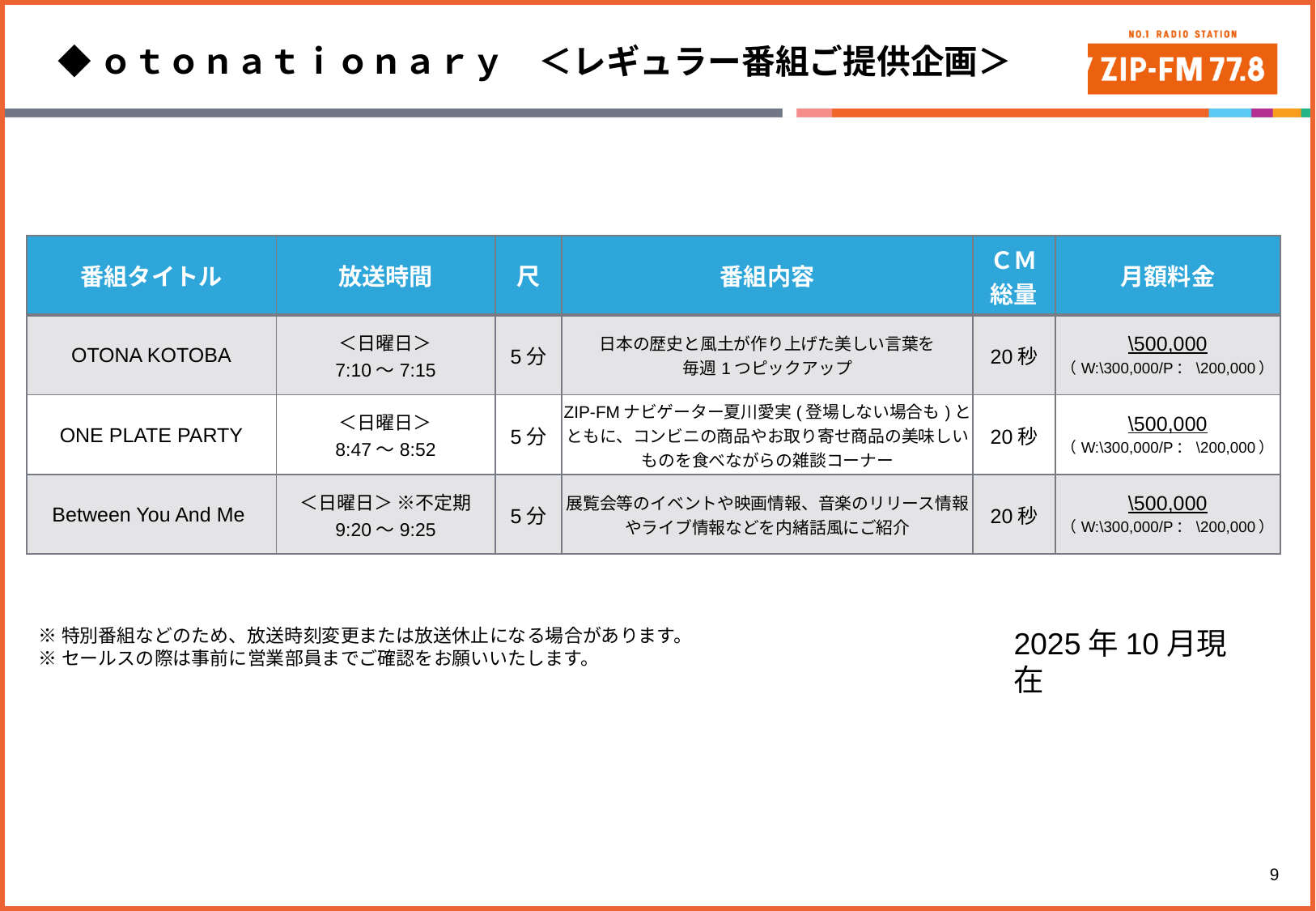

◆ｏｔｏｎａｔｉｏｎａｒｙ　＜レギュラー番組ご提供企画＞
| 番組タイトル | 放送時間 | 尺 | 番組内容 | ＣＭ総量 | 月額料金 |
| --- | --- | --- | --- | --- | --- |
| OTONA KOTOBA | ＜日曜日＞ 7:10～7:15 | 5分 | 日本の歴史と風土が作り上げた美しい言葉を 毎週1つピックアップ | 20秒 | \500,000 （W:\300,000/P：\200,000） |
| ONE PLATE PARTY | ＜日曜日＞ 8:47～8:52 | 5分 | ZIP-FMナビゲーター夏川愛実(登場しない場合も)とともに、コンビニの商品やお取り寄せ商品の美味しいものを食べながらの雑談コーナー | 20秒 | \500,000 （W:\300,000/P：\200,000） |
| Between You And Me | ＜日曜日＞ ※不定期 9:20～9:25 | 5分 | 展覧会等のイベントや映画情報、音楽のリリース情報やライブ情報などを内緒話風にご紹介 | 20秒 | \500,000 （W:\300,000/P：\200,000） |
※特別番組などのため、放送時刻変更または放送休止になる場合があります。
※セールスの際は事前に営業部員までご確認をお願いいたします。
2025年10月現在